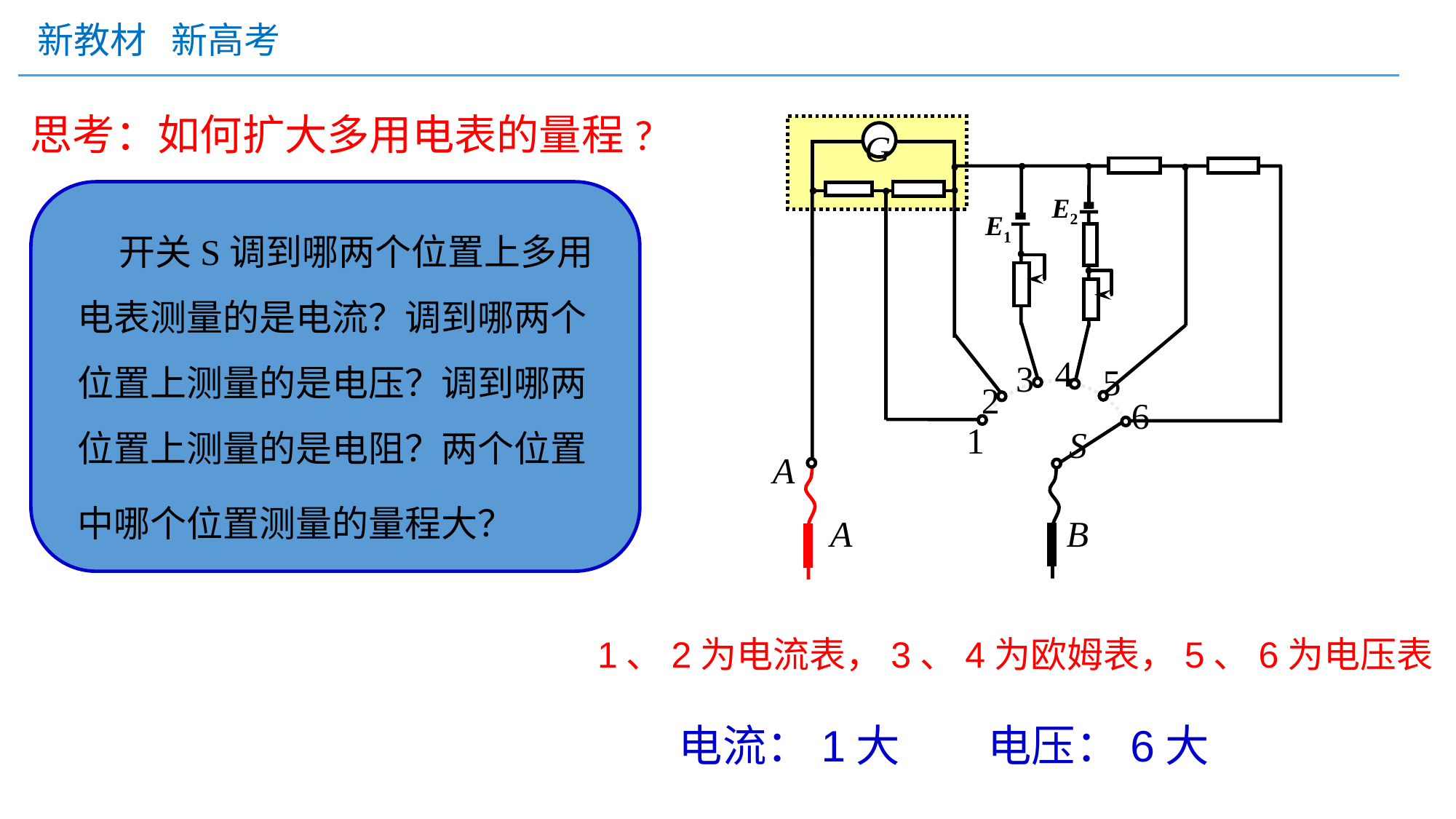

思考：如何扩大多用电表的量程?

G

E2

E1

4

3

5

2

6

1

S

A

A
B
    开关S调到哪两个位置上多用电表测量的是电流？调到哪两个位置上测量的是电压？调到哪两位置上测量的是电阻？两个位置中哪个位置测量的量程大？
1、2为电流表，3、4为欧姆表，5、6为电压表
   电流：1大
电压：6大